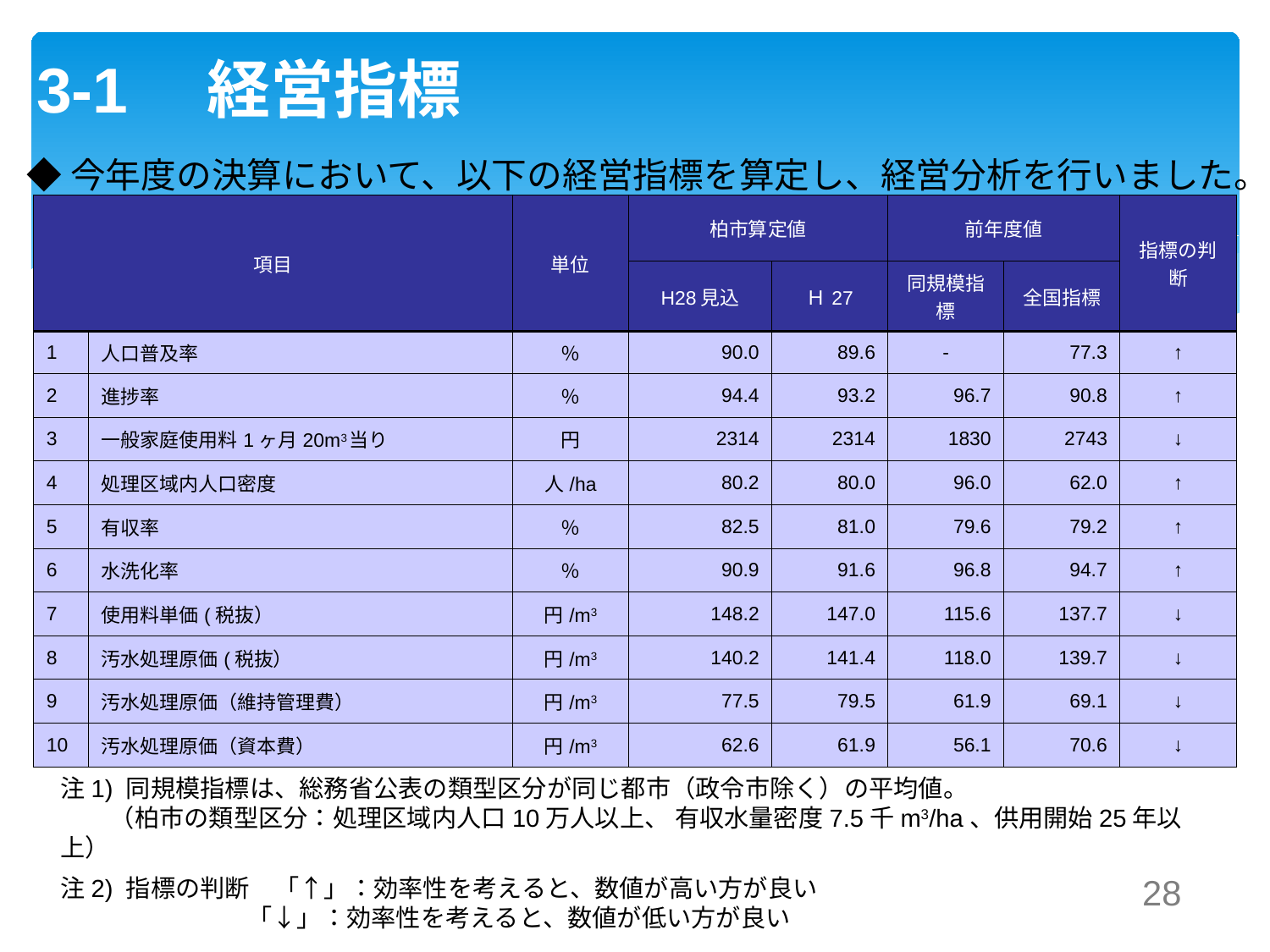

# 3-1　経営指標
◆今年度の決算において、以下の経営指標を算定し、経営分析を行いました。
| 項目 |  | 単位 | 柏市算定値 |  | 前年度値 |  | 指標の判断 |
| --- | --- | --- | --- | --- | --- | --- | --- |
|  |  |  | H28見込 | Ｈ27 | 同規模指標 | 全国指標 |  |
| 1 | 人口普及率 | ％ | 90.0 | 89.6 | - | 77.3 | ↑ |
| 2 | 進捗率 | ％ | 94.4 | 93.2 | 96.7 | 90.8 | ↑ |
| 3 | 一般家庭使用料1ヶ月20m3当り | 円 | 2314 | 2314 | 1830 | 2743 | ↓ |
| 4 | 処理区域内人口密度 | 人/ha | 80.2 | 80.0 | 96.0 | 62.0 | ↑ |
| 5 | 有収率 | ％ | 82.5 | 81.0 | 79.6 | 79.2 | ↑ |
| 6 | 水洗化率 | ％ | 90.9 | 91.6 | 96.8 | 94.7 | ↑ |
| 7 | 使用料単価(税抜） | 円/m3 | 148.2 | 147.0 | 115.6 | 137.7 | ↓ |
| 8 | 汚水処理原価(税抜） | 円/m3 | 140.2 | 141.4 | 118.0 | 139.7 | ↓ |
| 9 | 汚水処理原価（維持管理費） | 円/m3 | 77.5 | 79.5 | 61.9 | 69.1 | ↓ |
| 10 | 汚水処理原価（資本費） | 円/m3 | 62.6 | 61.9 | 56.1 | 70.6 | ↓ |
注2)
注1)
注1) 同規模指標は、総務省公表の類型区分が同じ都市（政令市除く）の平均値。
　　（柏市の類型区分：処理区域内人口10万人以上、 有収水量密度7.5千m3/ha、供用開始25年以上）
注2) 指標の判断　「↑」：効率性を考えると、数値が高い方が良い
　    　　　　　   「↓」：効率性を考えると、数値が低い方が良い
28